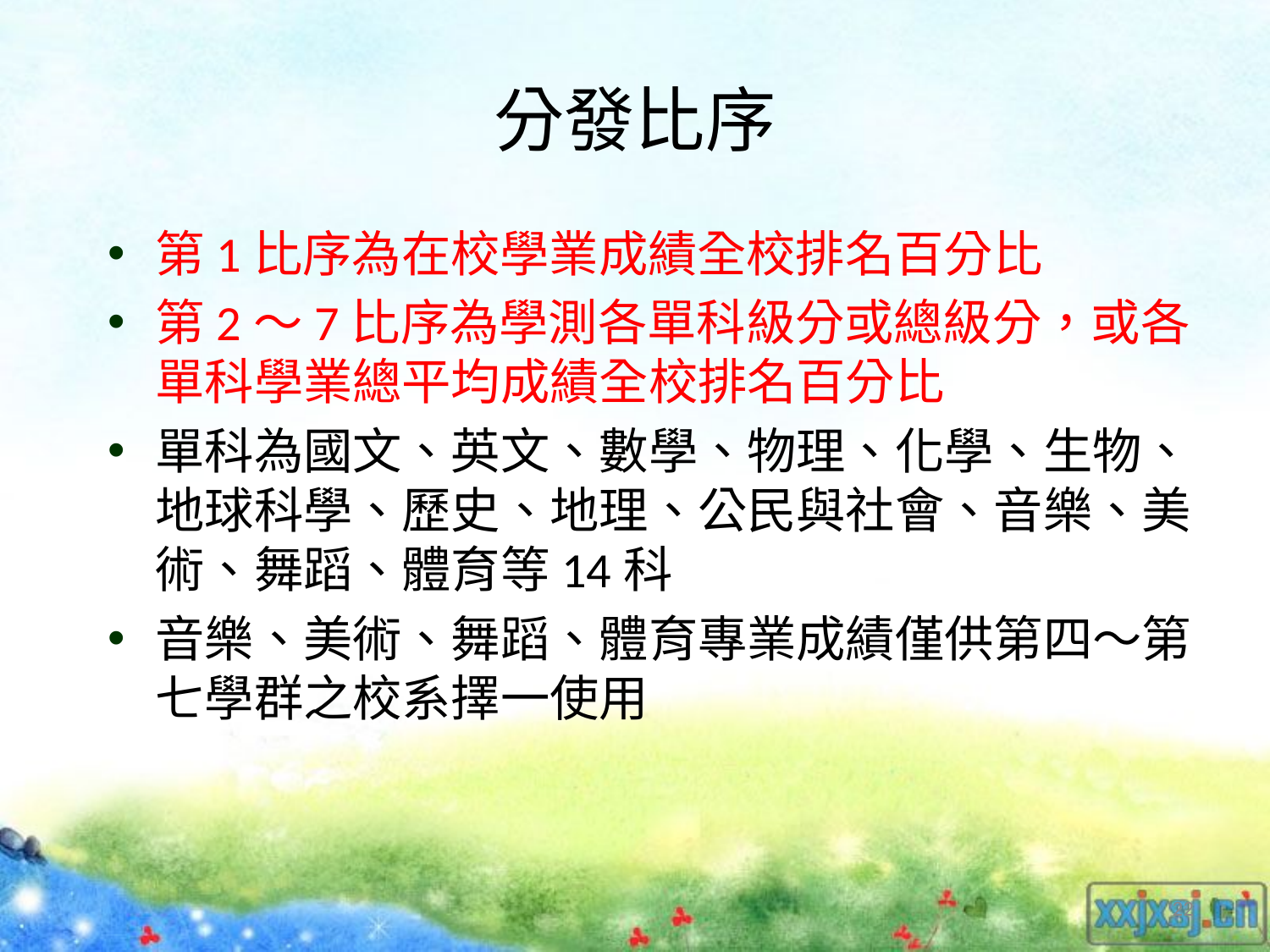

分發比序
第1比序為在校學業成績全校排名百分比
第2～7比序為學測各單科級分或總級分，或各單科學業總平均成績全校排名百分比
單科為國文、英文、數學、物理、化學、生物、地球科學、歷史、地理、公民與社會、音樂、美術、舞蹈、體育等14科
音樂、美術、舞蹈、體育專業成績僅供第四～第七學群之校系擇一使用
22